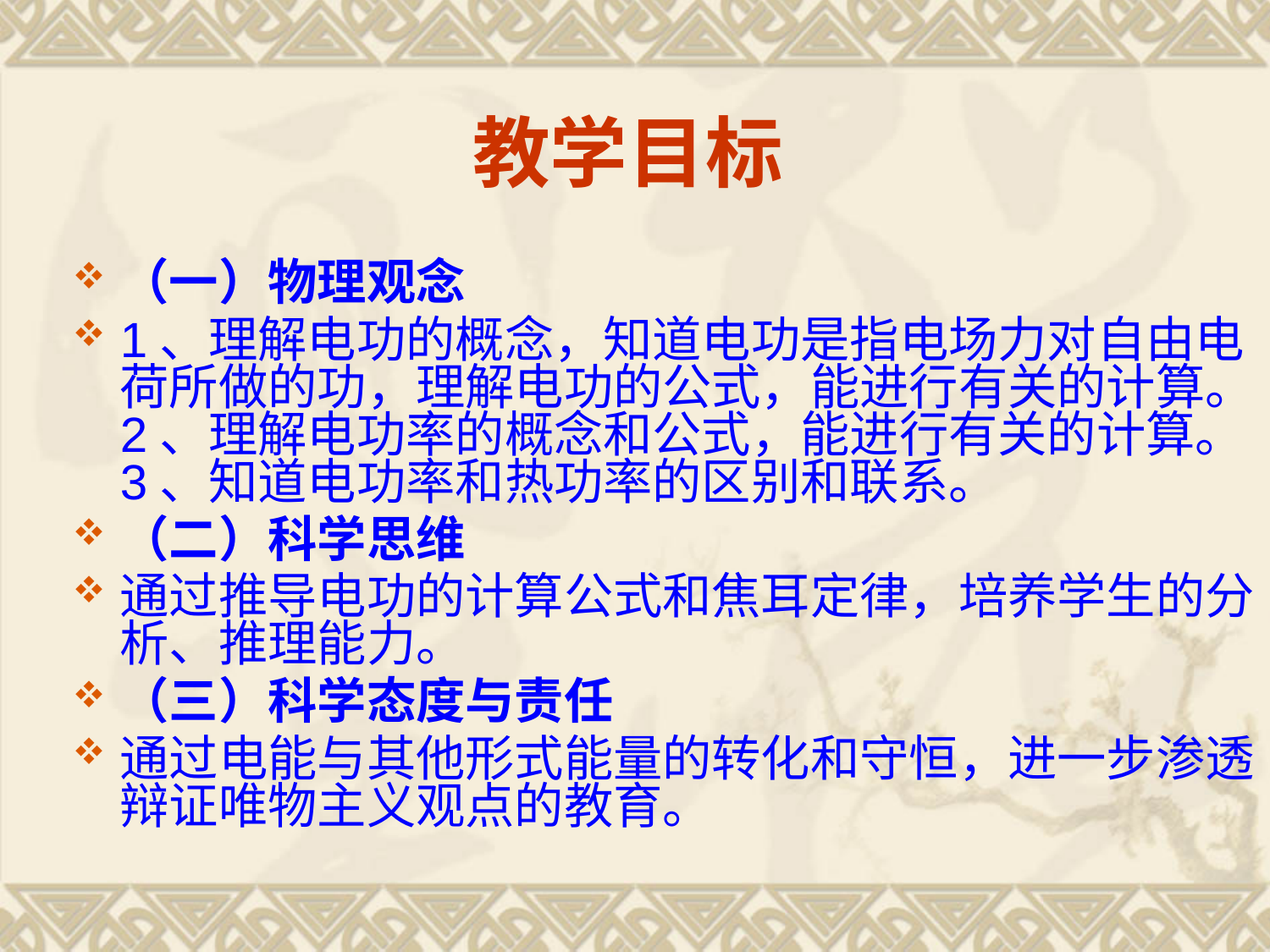

# 教学目标
（一）物理观念
1、理解电功的概念，知道电功是指电场力对自由电荷所做的功，理解电功的公式，能进行有关的计算。2、理解电功率的概念和公式，能进行有关的计算。3、知道电功率和热功率的区别和联系。
（二）科学思维
通过推导电功的计算公式和焦耳定律，培养学生的分析、推理能力。
（三）科学态度与责任
通过电能与其他形式能量的转化和守恒，进一步渗透辩证唯物主义观点的教育。